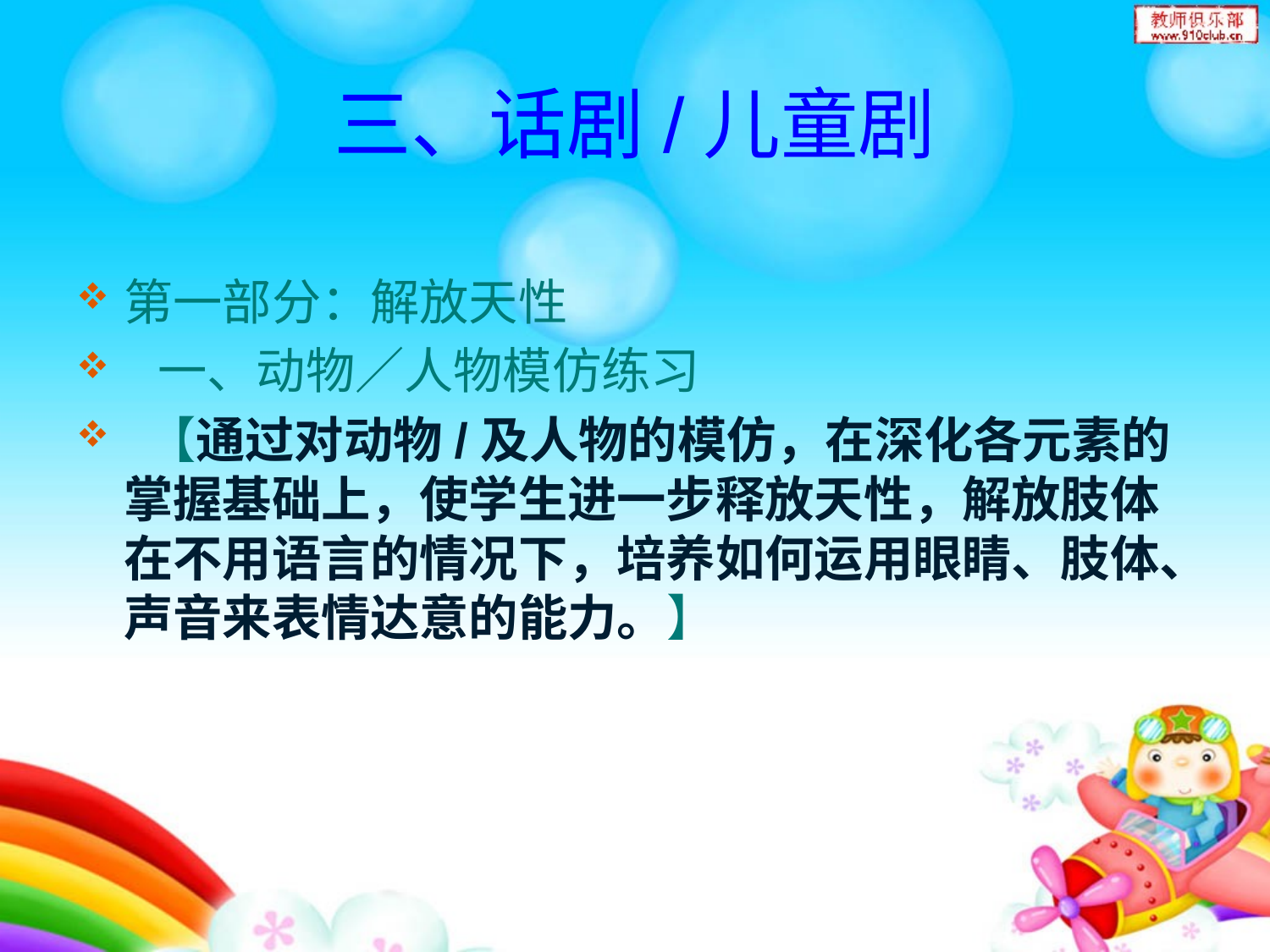

# 三、话剧/儿童剧
第一部分：解放天性
  一、动物／人物模仿练习
 【通过对动物/及人物的模仿，在深化各元素的掌握基础上，使学生进一步释放天性，解放肢体在不用语言的情况下，培养如何运用眼睛、肢体、声音来表情达意的能力。】